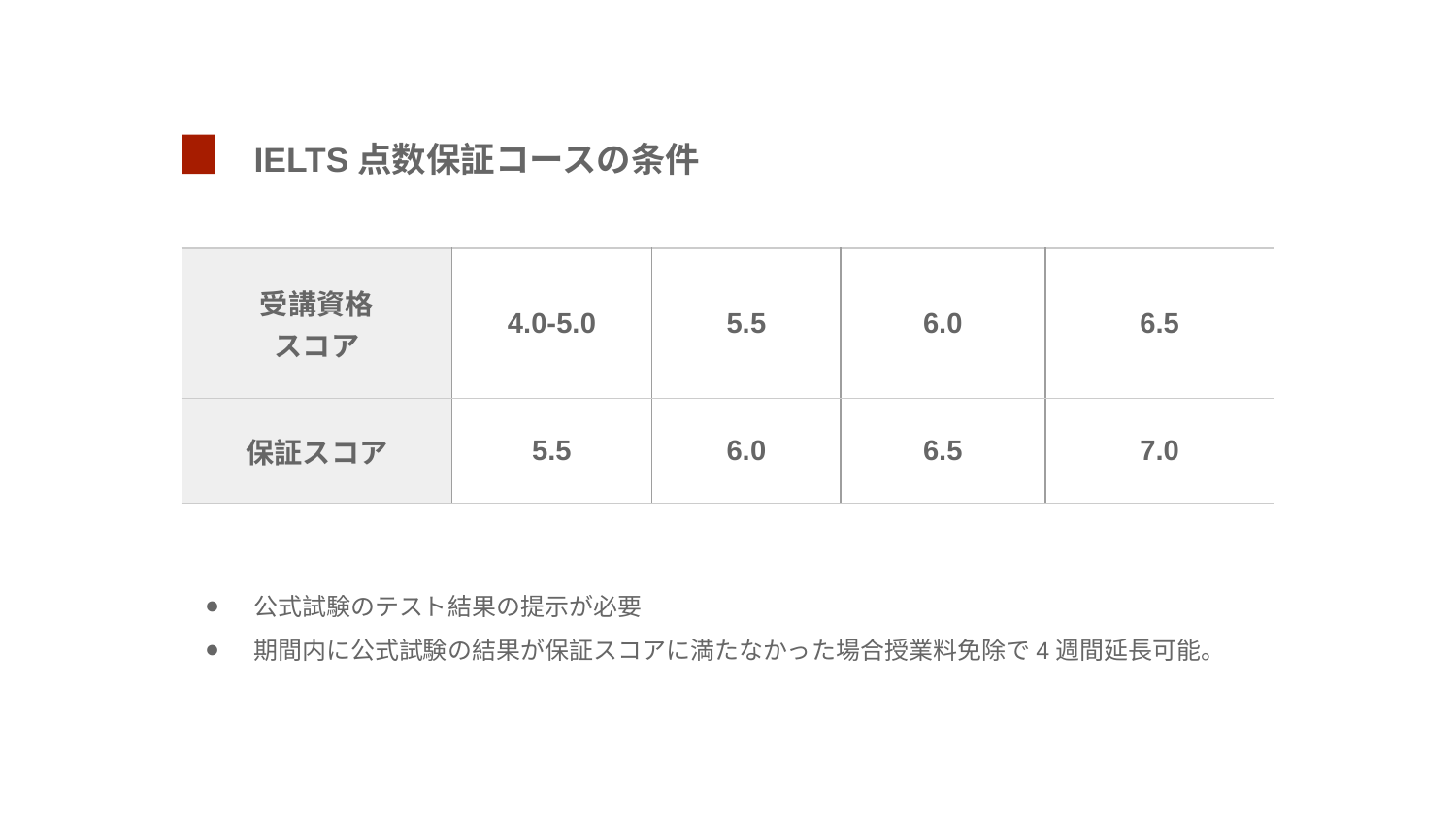

IELTS点数保証コースの条件

| 受講資格 スコア | 4.0-5.0 | 5.5 | 6.0 | 6.5 |
| --- | --- | --- | --- | --- |
| 保証スコア | 5.5 | 6.0 | 6.5 | 7.0 |
公式試験のテスト結果の提示が必要
期間内に公式試験の結果が保証スコアに満たなかった場合授業料免除で4週間延長可能。